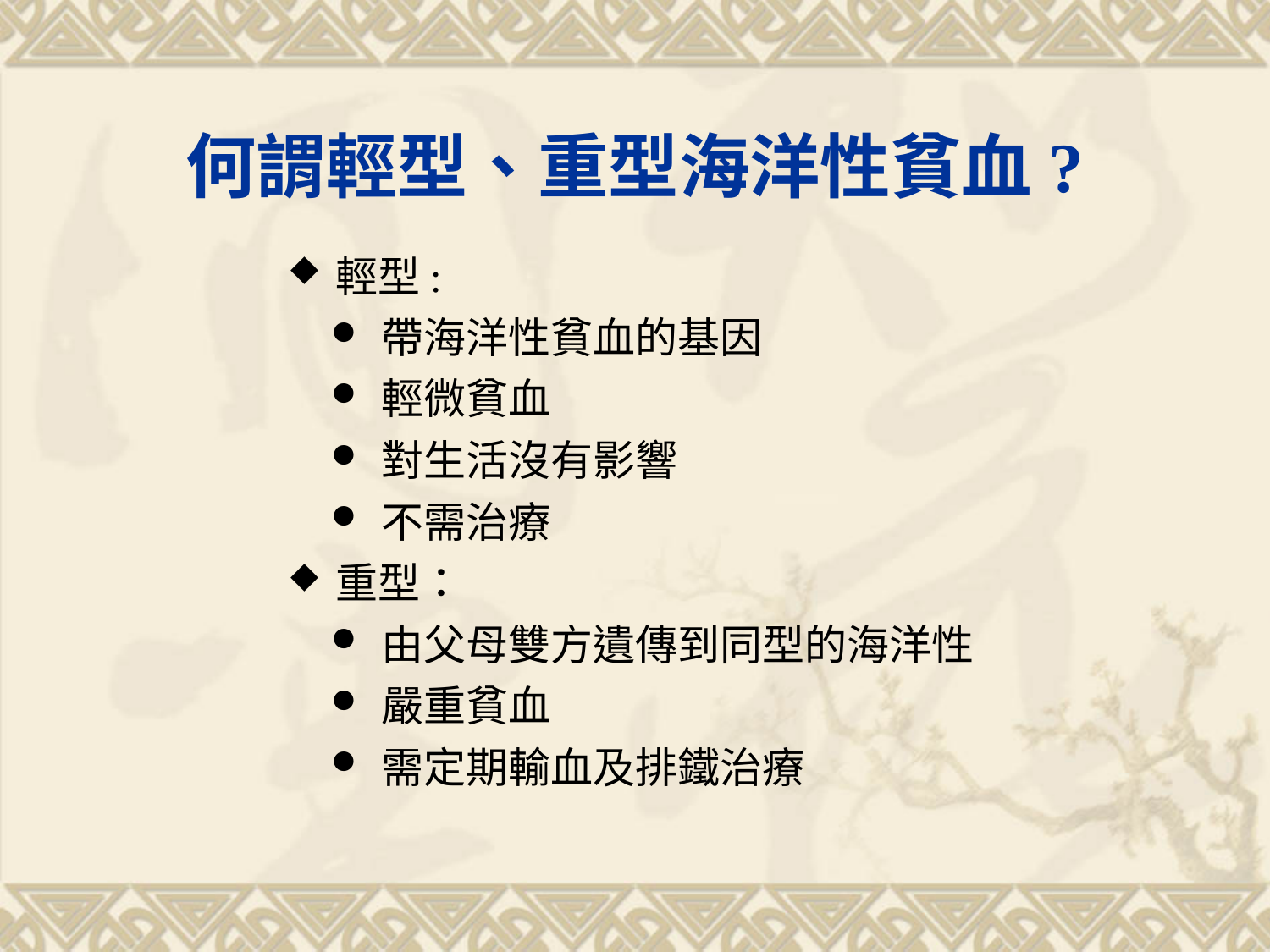

# 何謂輕型、重型海洋性貧血?
輕型:
帶海洋性貧血的基因
輕微貧血
對生活沒有影響
不需治療
重型：
由父母雙方遺傳到同型的海洋性
嚴重貧血
需定期輸血及排鐵治療